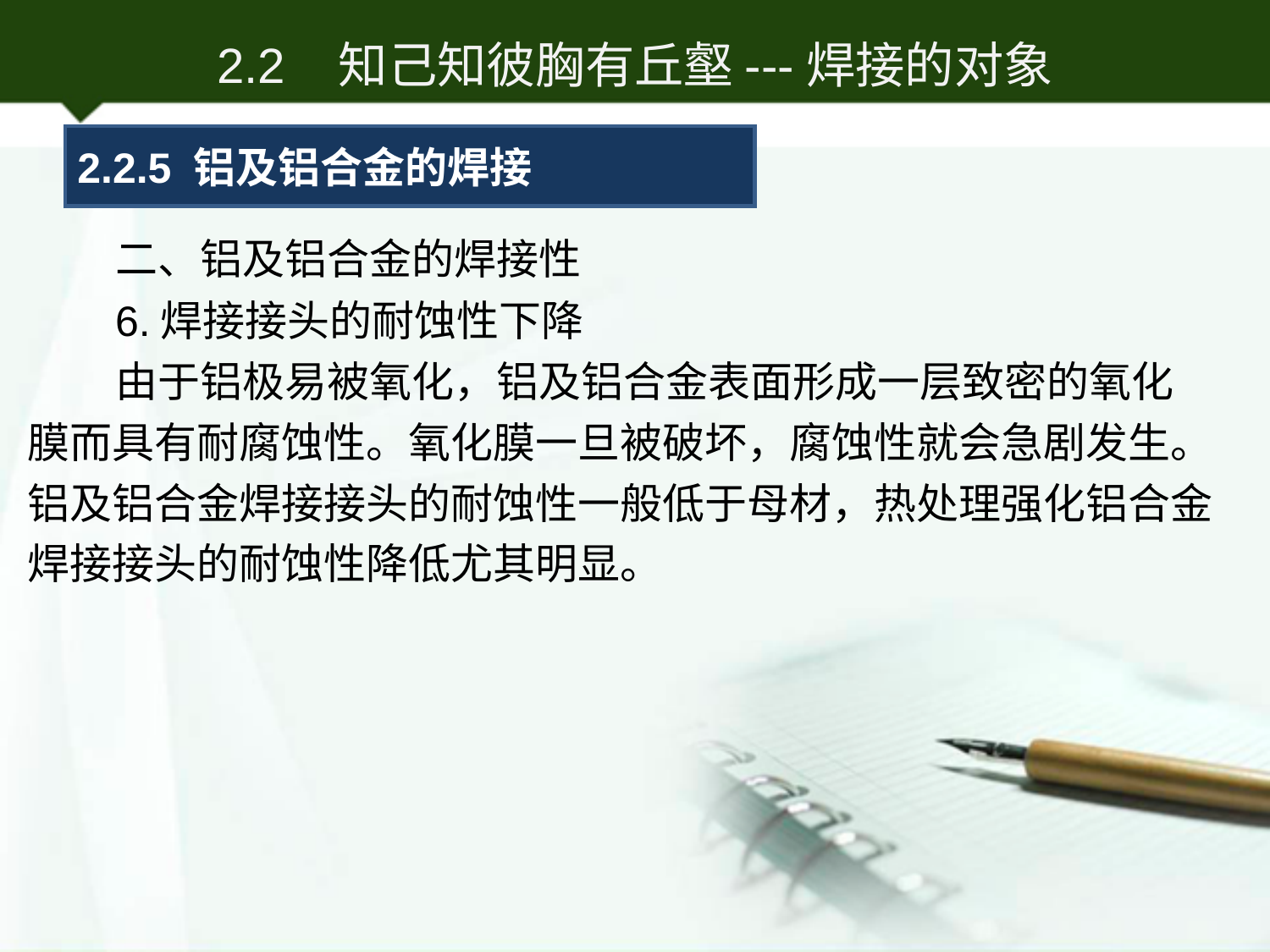

2.2   知己知彼胸有丘壑---焊接的对象
2.2.5 铝及铝合金的焊接
二、铝及铝合金的焊接性
6.焊接接头的耐蚀性下降
由于铝极易被氧化，铝及铝合金表面形成一层致密的氧化膜而具有耐腐蚀性。氧化膜一旦被破坏，腐蚀性就会急剧发生。铝及铝合金焊接接头的耐蚀性一般低于母材，热处理强化铝合金焊接接头的耐蚀性降低尤其明显。